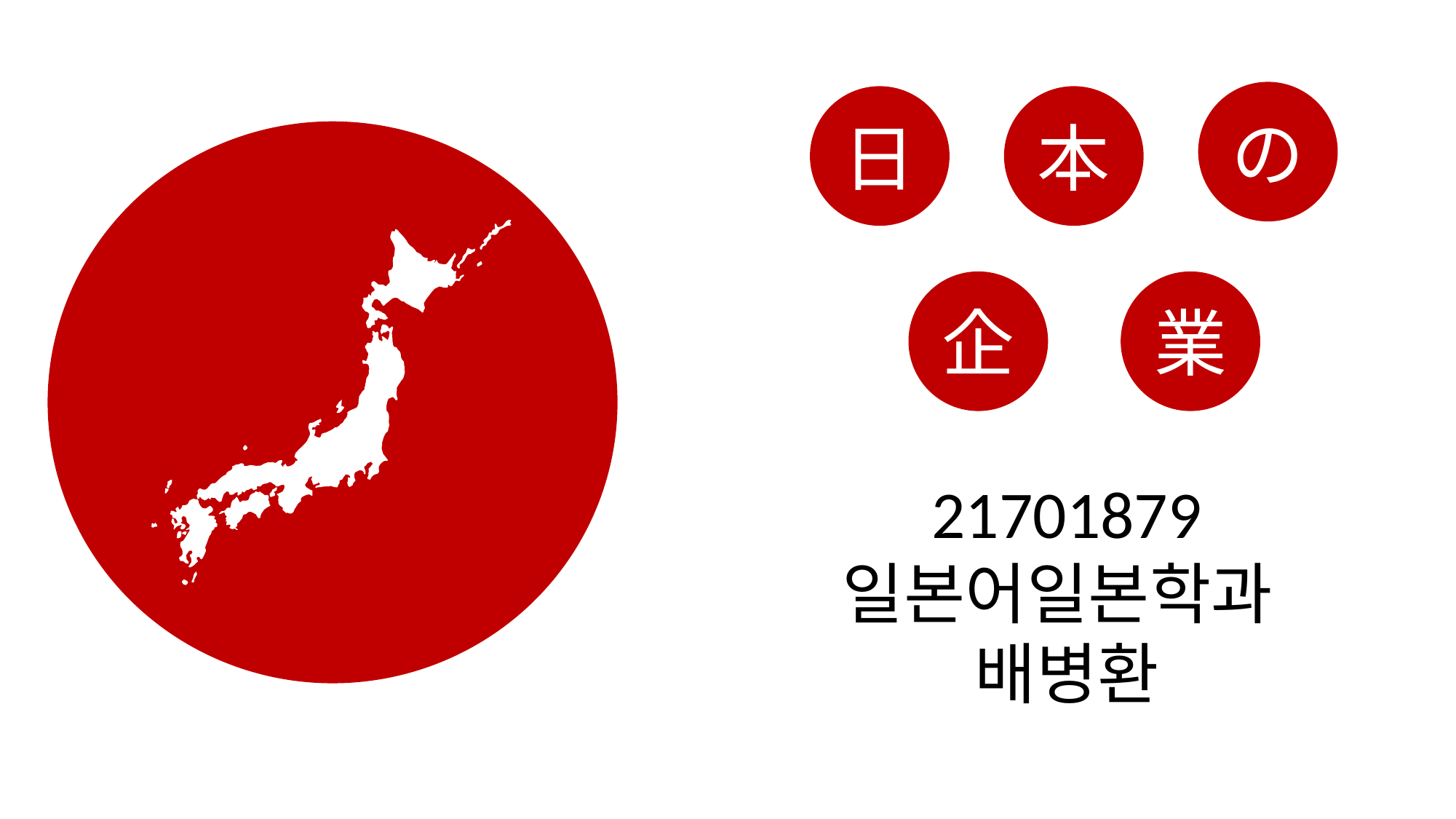

の
日
本

企
業
21701879
일본어일본학과
배병환